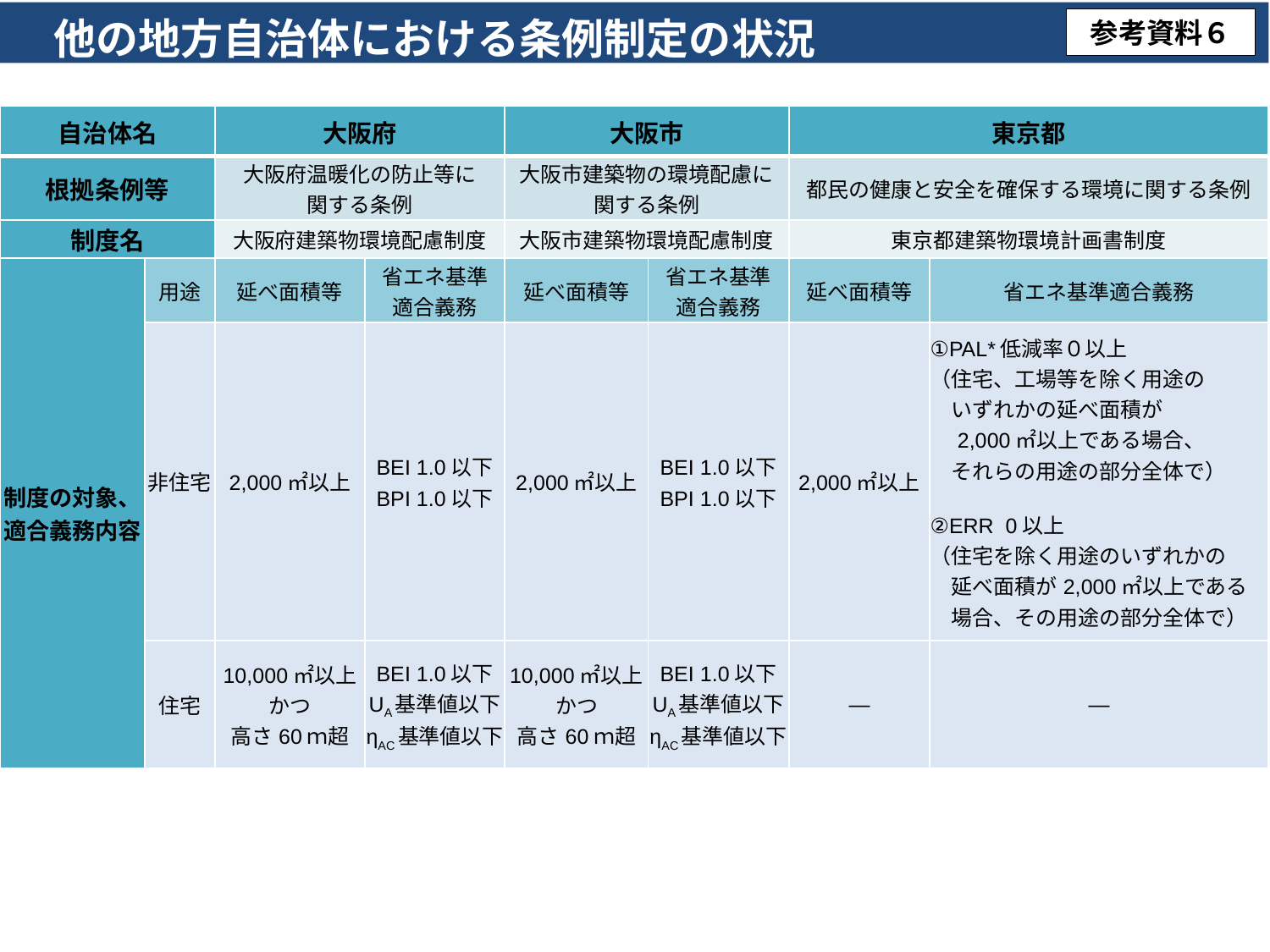

他の地方自治体における条例制定の状況
参考資料６
| 自治体名 |  | 大阪府 |  | 大阪市 |  | 東京都 |  |
| --- | --- | --- | --- | --- | --- | --- | --- |
| 根拠条例等 |  | 大阪府温暖化の防止等に 関する条例 |  | 大阪市建築物の環境配慮に 関する条例 |  | 都民の健康と安全を確保する環境に関する条例 |  |
| 制度名 |  | 大阪府建築物環境配慮制度 |  | 大阪市建築物環境配慮制度 |  | 東京都建築物環境計画書制度 |  |
| 制度の対象、 適合義務内容 | 用途 | 延べ面積等 | 省エネ基準 適合義務 | 延べ面積等 | 省エネ基準 適合義務 | 延べ面積等 | 省エネ基準適合義務 |
|  | 非住宅 | 2,000㎡以上 | BEI 1.0以下 BPI 1.0以下 | 2,000㎡以上 | BEI 1.0以下 BPI 1.0以下 | 2,000㎡以上 | ①PAL\*低減率０以上 （住宅、工場等を除く用途の 　いずれかの延べ面積が 　2,000㎡以上である場合、 　それらの用途の部分全体で） ②ERR 0以上 （住宅を除く用途のいずれかの 　延べ面積が2,000㎡以上である 　場合、その用途の部分全体で） |
|  | 住宅 | 10,000㎡以上 かつ 高さ60ｍ超 | BEI 1.0以下 UA基準値以下 ηAC基準値以下 | 10,000㎡以上 かつ 高さ60ｍ超 | BEI 1.0以下 UA基準値以下 ηAC基準値以下 | ― | ― |